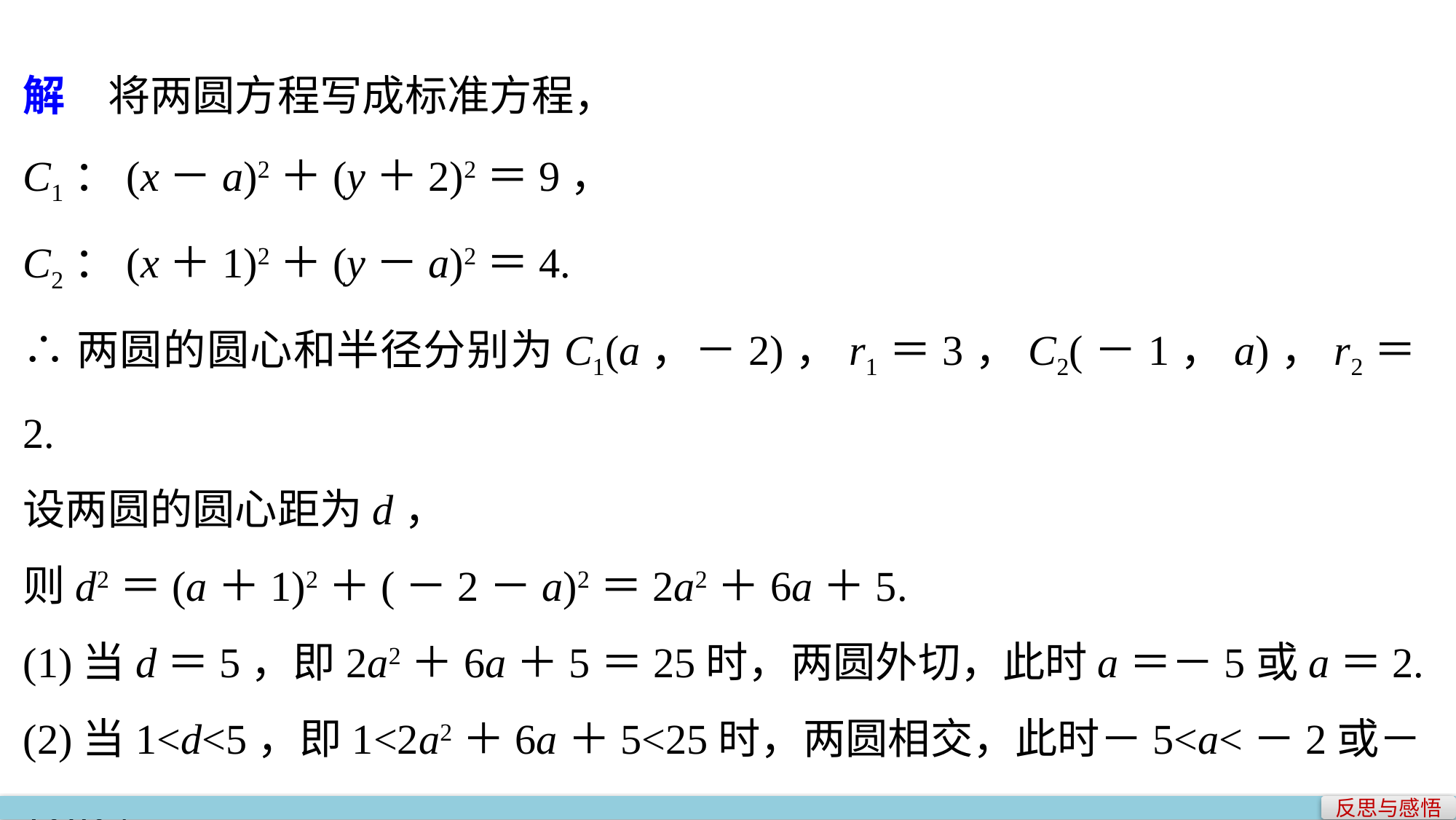

解　将两圆方程写成标准方程，
C1：(x－a)2＋(y＋2)2＝9，
C2：(x＋1)2＋(y－a)2＝4.
∴两圆的圆心和半径分别为C1(a，－2)，r1＝3，C2(－1，a)，r2＝2.
设两圆的圆心距为d，
则d2＝(a＋1)2＋(－2－a)2＝2a2＋6a＋5.
(1)当d＝5，即2a2＋6a＋5＝25时，两圆外切，此时a＝－5或a＝2.
(2)当1<d<5，即1<2a2＋6a＋5<25时，两圆相交，此时－5<a<－2或－1<a<2.
(3)当d>5，即2a2＋6a＋5>25时，两圆外离，此时a>2或a<－5.

反思与感悟